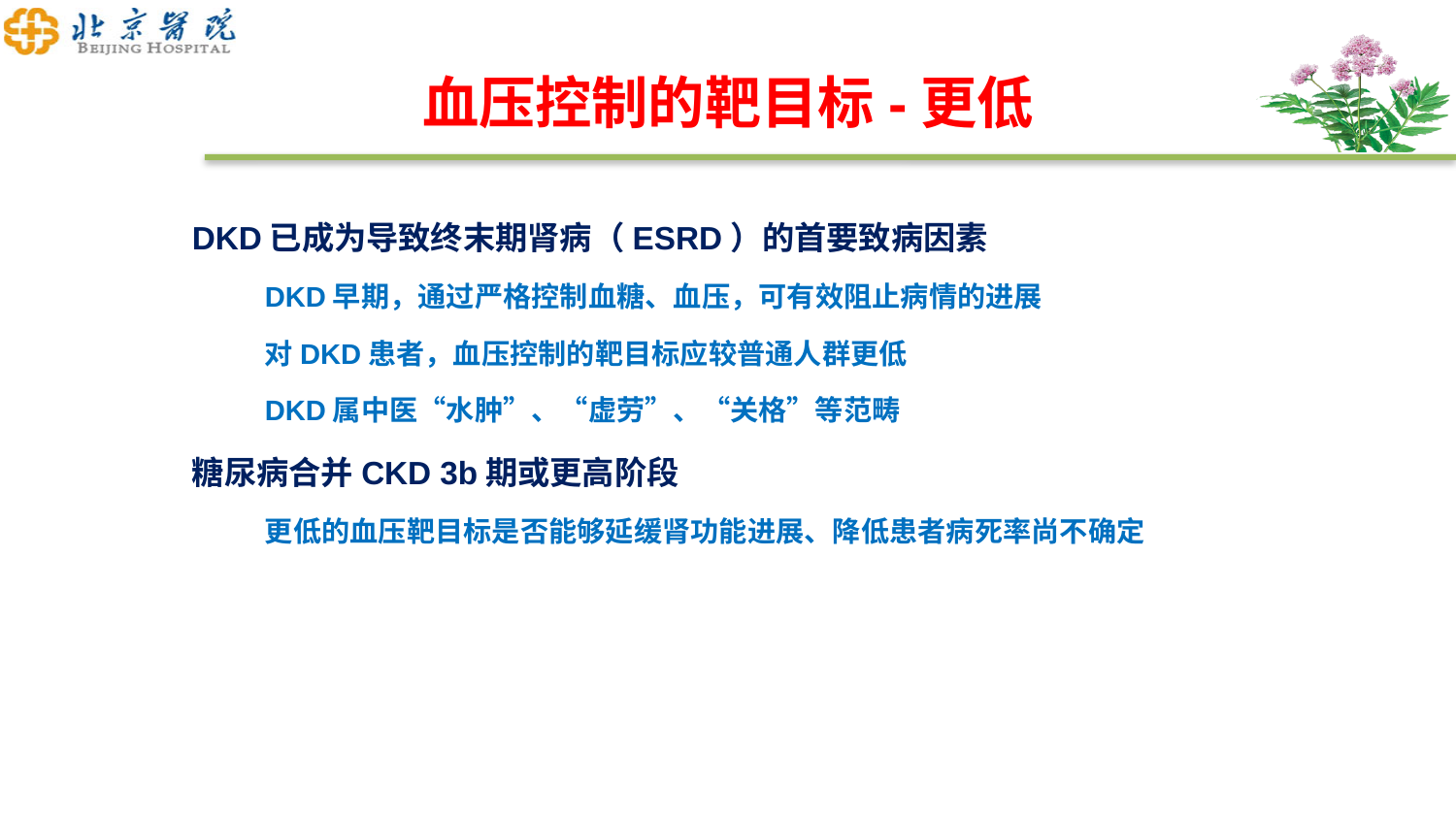

# 血压控制的靶目标-更低
DKD已成为导致终末期肾病（ESRD）的首要致病因素
DKD早期，通过严格控制血糖、血压，可有效阻止病情的进展
对DKD患者，血压控制的靶目标应较普通人群更低
DKD属中医“水肿”、“虚劳”、“关格”等范畴
糖尿病合并CKD 3b期或更高阶段
更低的血压靶目标是否能够延缓肾功能进展、降低患者病死率尚不确定